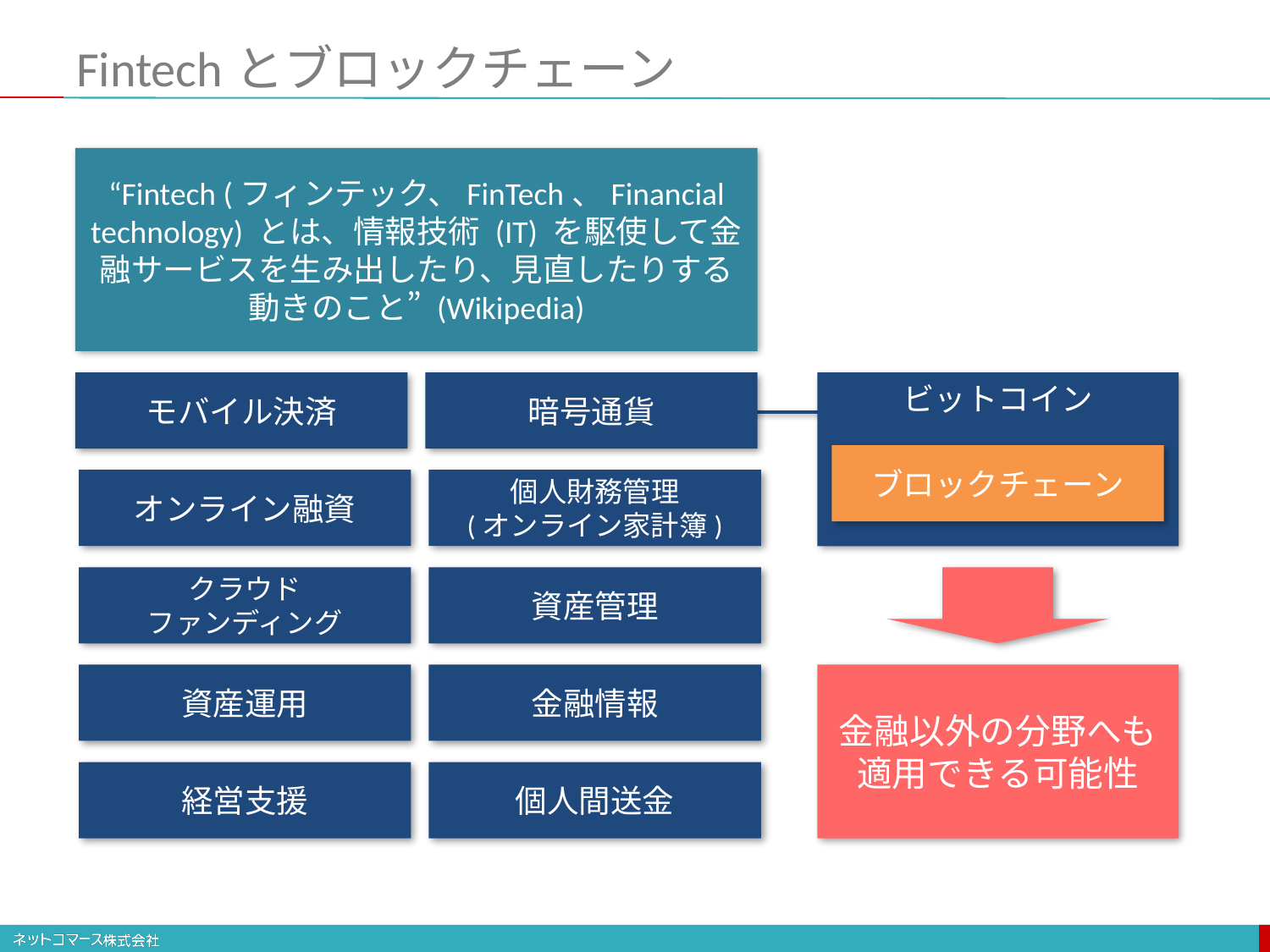

# Fintechとブロックチェーン
“Fintech (フィンテック、FinTech、Financial technology) とは、情報技術 (IT) を駆使して金融サービスを生み出したり、見直したりする動きのこと” (Wikipedia)
モバイル決済
暗号通貨
ビットコイン
ブロックチェーン
オンライン融資
個人財務管理
(オンライン家計簿)
クラウド
ファンディング
資産管理

金融以外の分野へも適用できる可能性
資産運用
金融情報
経営支援
個人間送金